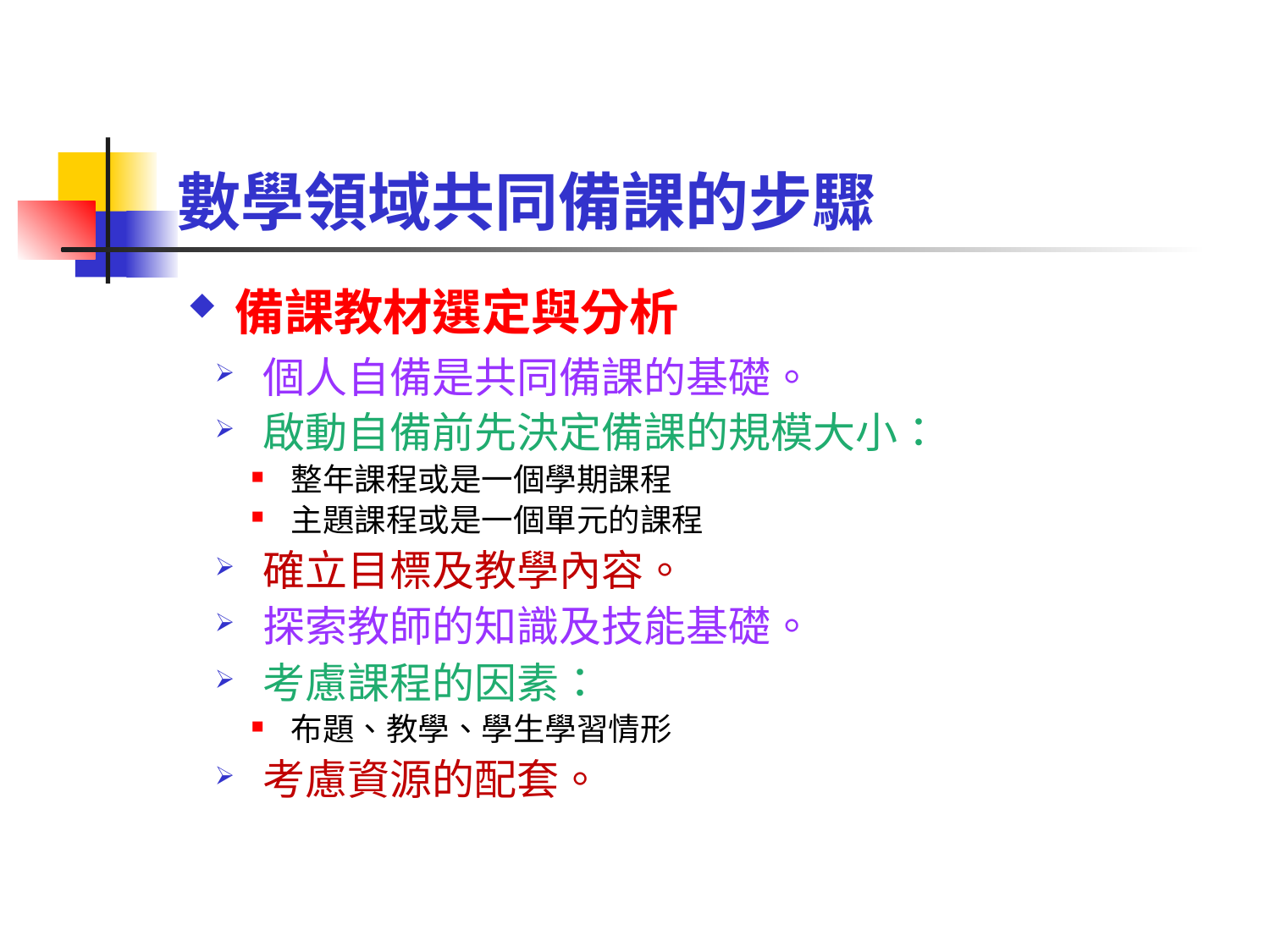

# 數學領域共同備課的步驟
備課教材選定與分析
個人自備是共同備課的基礎。
啟動自備前先決定備課的規模大小：
整年課程或是一個學期課程
主題課程或是一個單元的課程
確立目標及教學內容。
探索教師的知識及技能基礎。
考慮課程的因素：
布題、教學、學生學習情形
考慮資源的配套。